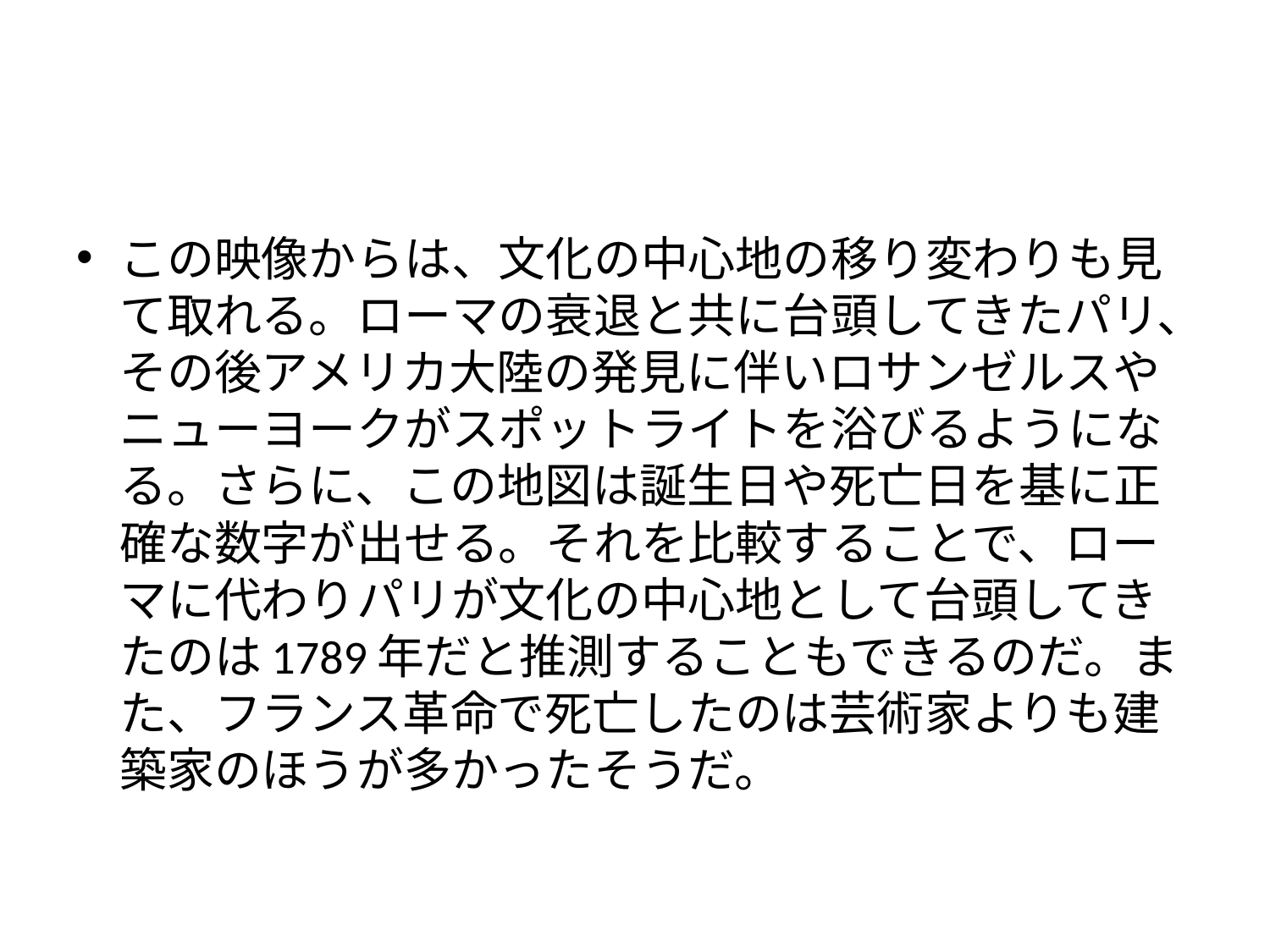

#
この映像からは、文化の中心地の移り変わりも見て取れる。ローマの衰退と共に台頭してきたパリ、その後アメリカ大陸の発見に伴いロサンゼルスやニューヨークがスポットライトを浴びるようになる。さらに、この地図は誕生日や死亡日を基に正確な数字が出せる。それを比較することで、ローマに代わりパリが文化の中心地として台頭してきたのは1789年だと推測することもできるのだ。また、フランス革命で死亡したのは芸術家よりも建築家のほうが多かったそうだ。